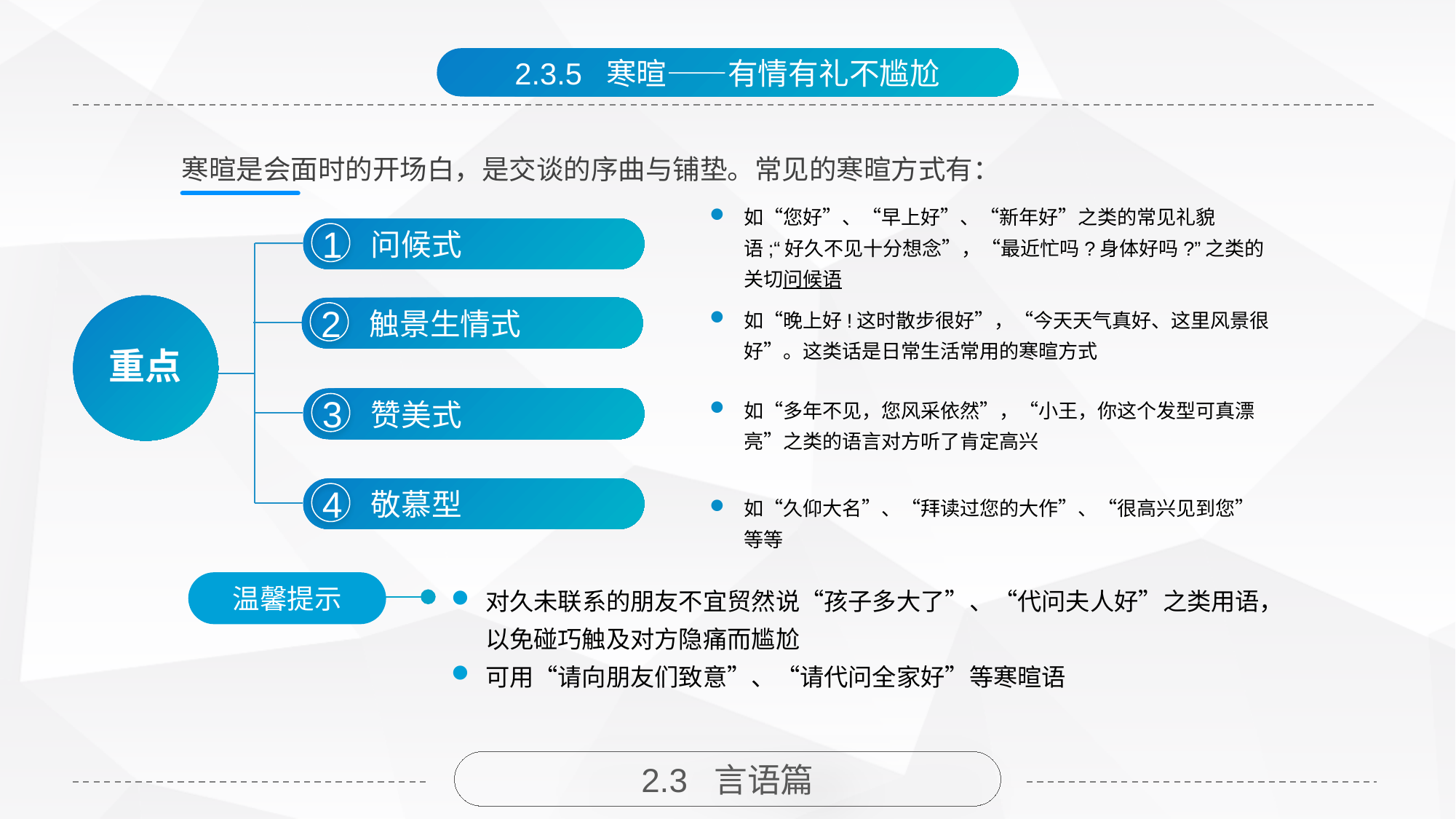

2.3.5  寒暄——有情有礼不尴尬
寒暄是会面时的开场白，是交谈的序曲与铺垫。常见的寒暄方式有：
如“您好”、“早上好”、“新年好”之类的常见礼貌语;“好久不见十分想念”，“最近忙吗?身体好吗?”之类的关切问候语
1

问候式

重点
2

触景生情式
3

赞美式
4

敬慕型
如“晚上好!这时散步很好”，“今天天气真好、这里风景很好”。这类话是日常生活常用的寒暄方式
如“多年不见，您风采依然”，“小王，你这个发型可真漂亮”之类的语言对方听了肯定高兴
如“久仰大名”、“拜读过您的大作”、“很高兴见到您”等等
温馨提示
对久未联系的朋友不宜贸然说“孩子多大了”、“代问夫人好”之类用语，以免碰巧触及对方隐痛而尴尬
可用“请向朋友们致意”、“请代问全家好”等寒暄语
2.3  言语篇